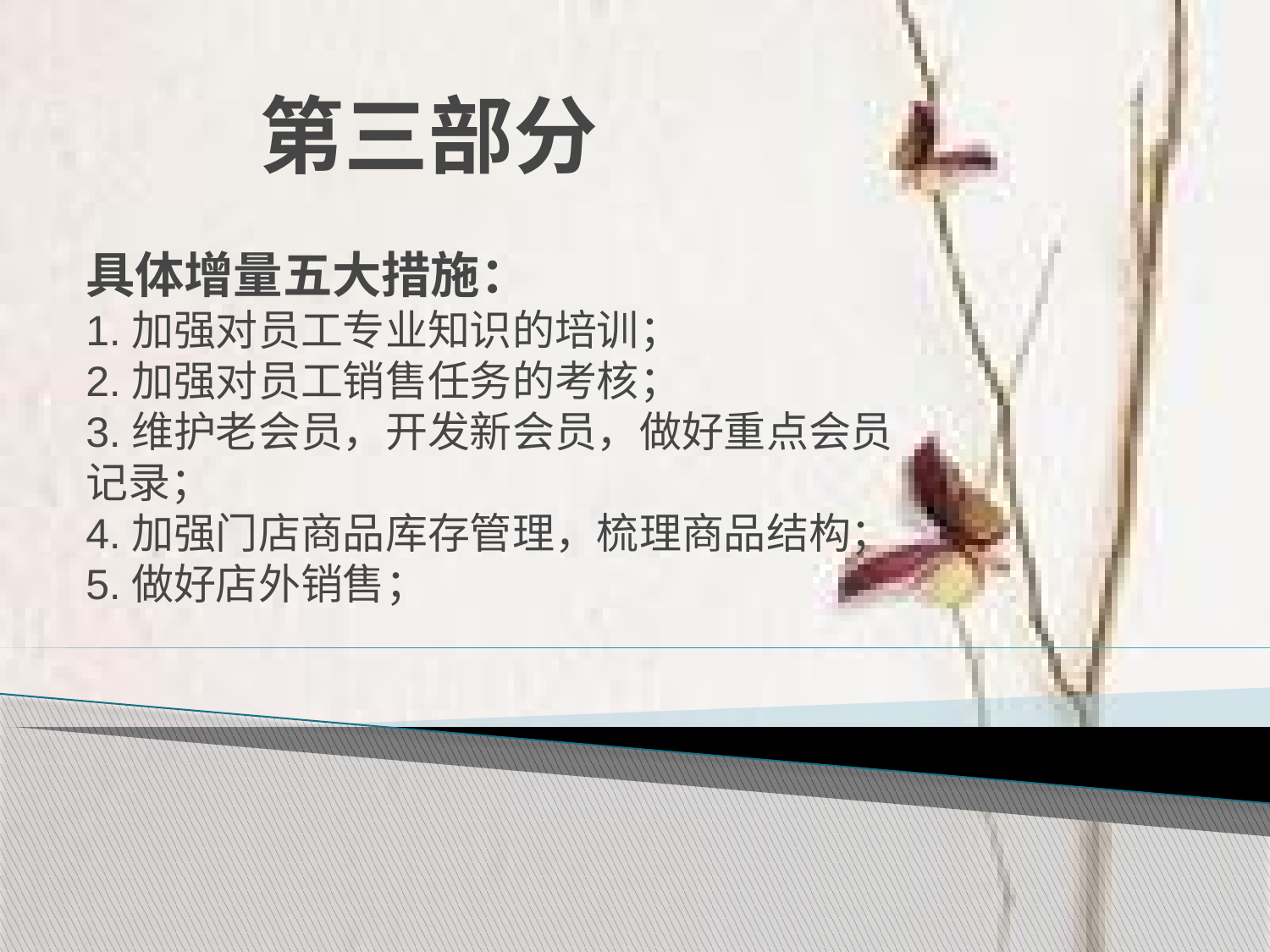

# 第三部分
具体增量五大措施：
1.加强对员工专业知识的培训；
2.加强对员工销售任务的考核；
3.维护老会员，开发新会员，做好重点会员记录；
4.加强门店商品库存管理，梳理商品结构；
5.做好店外销售；